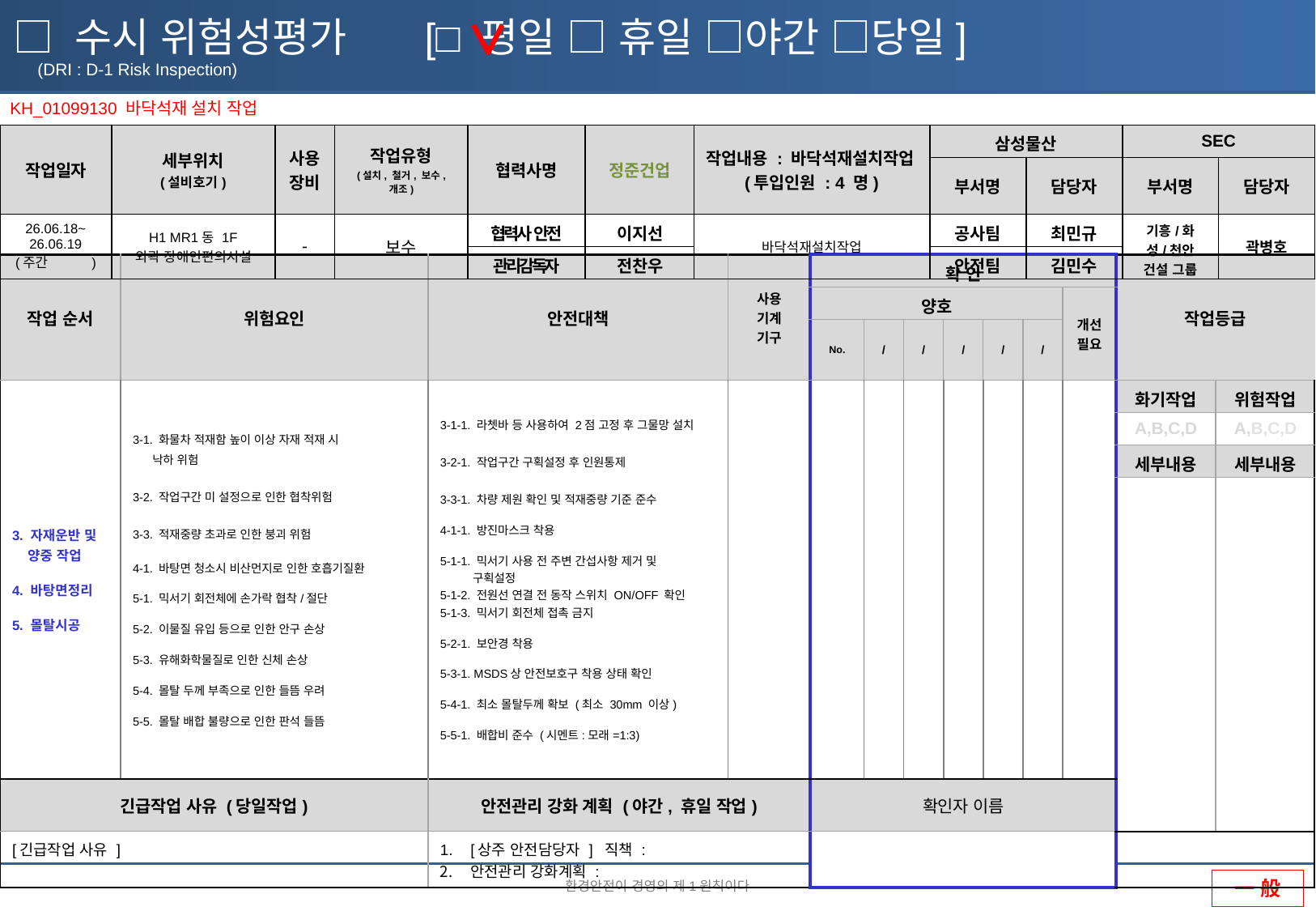

□ 수시 위험성평가      [□ 평일 □ 휴일 □야간 □당일]

(DRI : D-1 Risk Inspection)
KH_01099130 바닥석재 설치 작업
| 작업일자 | 세부위치 (설비호기) | 사용장비 | 작업유형 (설치, 철거, 보수, 개조) | 협력사명 | 정준건업 | 작업내용 : 바닥석재설치작업(투입인원 : 4 명) | 삼성물산 |  | SEC |  |
| --- | --- | --- | --- | --- | --- | --- | --- | --- | --- | --- |
|  |  |  |  |  |  |  | 부서명 | 담당자 | 부서명 | 담당자 |
| 26.06.18~ 26.06.19 (주간, 야간) | H1 MR1동 1F 외곽 장애인편의시설 | - | 보수 | 협력사 안전 | 이지선 | 바닥석재설치작업 | 공사팀 | 최민규 | 기흥/화성/천안 건설 그룹 | 곽병호 |
|  |  |  |  | 관리감독자 | 전찬우 |  | 안전팀 | 김민수 |  |  |
| 작업 순서 | 위험요인 | 안전대책 | 사용 기계 기구 | 확 인 |  |  |  |  |  |  | 작업등급 |  |
| --- | --- | --- | --- | --- | --- | --- | --- | --- | --- | --- | --- | --- |
|  |  |  |  | 양호 |  |  |  |  |  | 개선 필요 |  |  |
|  |  |  |  | No. | / | / | / | / | / |  |  |  |
| 3. 자재운반 및 양중 작업 4. 바탕면정리 5. 몰탈시공 | 3-1. 화물차 적재함 높이 이상 자재 적재 시 낙하 위험 3-2. 작업구간 미 설정으로 인한 협착위험 3-3. 적재중량 초과로 인한 붕괴 위험 4-1. 바탕면 청소시 비산먼지로 인한 호흡기질환 5-1. 믹서기 회전체에 손가락 협착/절단 5-2. 이물질 유입 등으로 인한 안구 손상 5-3. 유해화학물질로 인한 신체 손상 5-4. 몰탈 두께 부족으로 인한 들뜸 우려 5-5. 몰탈 배합 불량으로 인한 판석 들뜸 | 3-1-1. 라쳇바 등 사용하여 2점 고정 후 그물망 설치 3-2-1. 작업구간 구획설정 후 인원통제 3-3-1. 차량 제원 확인 및 적재중량 기준 준수 4-1-1. 방진마스크 착용 5-1-1. 믹서기 사용 전 주변 간섭사항 제거 및 구획설정 5-1-2. 전원선 연결 전 동작 스위치 ON/OFF 확인 5-1-3. 믹서기 회전체 접촉 금지 5-2-1. 보안경 착용 5-3-1. MSDS상 안전보호구 착용 상태 확인 5-4-1. 최소 몰탈두께 확보 (최소 30mm 이상) 5-5-1. 배합비 준수 (시멘트:모래=1:3) |  |  |  |  |  |  |  |  | 화기작업 | 위험작업 |
|  |  |  |  |  |  |  |  |  |  |  | A,B,C,D | A,B,C,D |
|  |  |  |  |  |  |  |  |  |  |  | 세부내용 | 세부내용 |
|  |  |  |  |  |  |  |  |  |  |  |  |  |
| 긴급작업 사유 (당일작업) |  | 안전관리 강화 계획 (야간, 휴일 작업) |  | 확인자 이름 |  |  |  |  |  |  |  |  |
| [긴급작업 사유 ] |  | [상주 안전담당자 ] 직책 : 안전관리 강화계획 : |  |  |  |  |  |  |  |  |  |  |